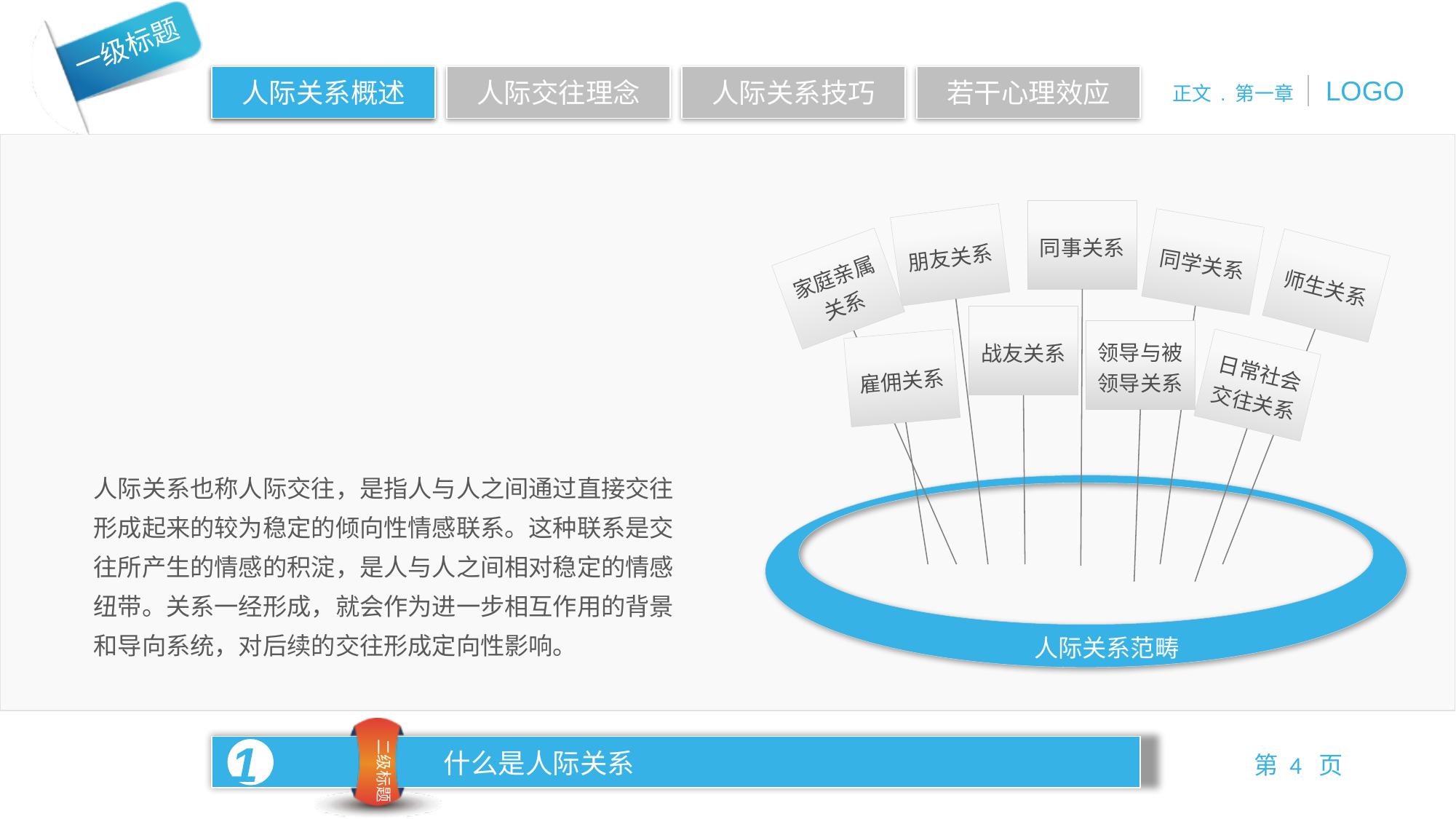

同事关系
朋友关系
同学关系
师生关系
家庭亲属关系
战友关系
领导与被领导关系
雇佣关系
日常社会交往关系

人际关系范畴
人际关系也称人际交往，是指人与人之间通过直接交往形成起来的较为稳定的倾向性情感联系。这种联系是交往所产生的情感的积淀，是人与人之间相对稳定的情感纽带。关系一经形成，就会作为进一步相互作用的背景和导向系统，对后续的交往形成定向性影响。
1
什么是人际关系